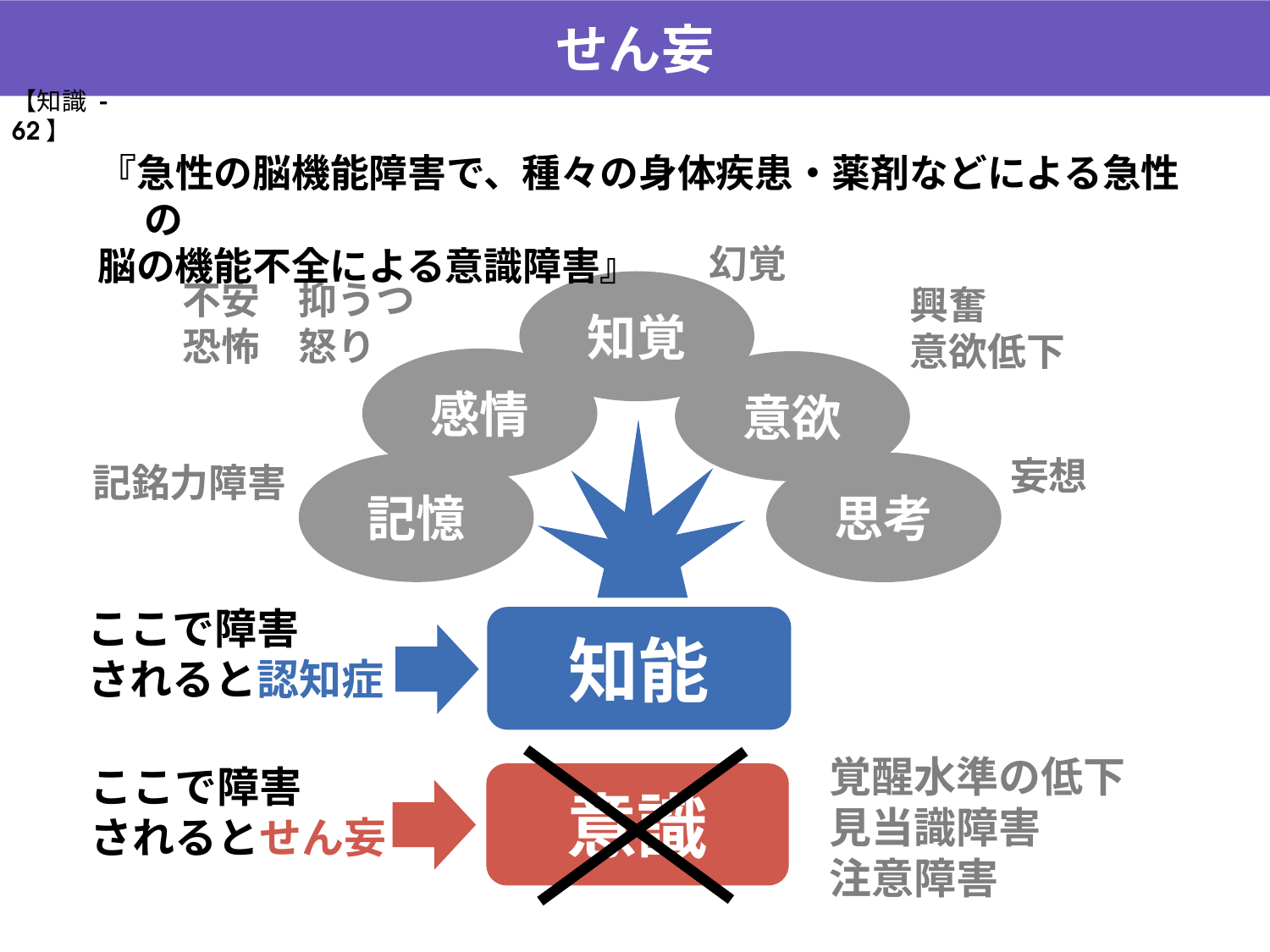

せん妄
【知識 -62】
『急性の脳機能障害で、種々の身体疾患・薬剤などによる急性の
脳の機能不全による意識障害』
幻覚
不安　抑うつ
恐怖　怒り
知覚
興奮
意欲低下
感情
意欲

妄想
記憶
記銘力障害
思考

ここで障害
されると認知症
知能

覚醒水準の低下
見当識障害
注意障害
ここで障害
されるとせん妄
意識